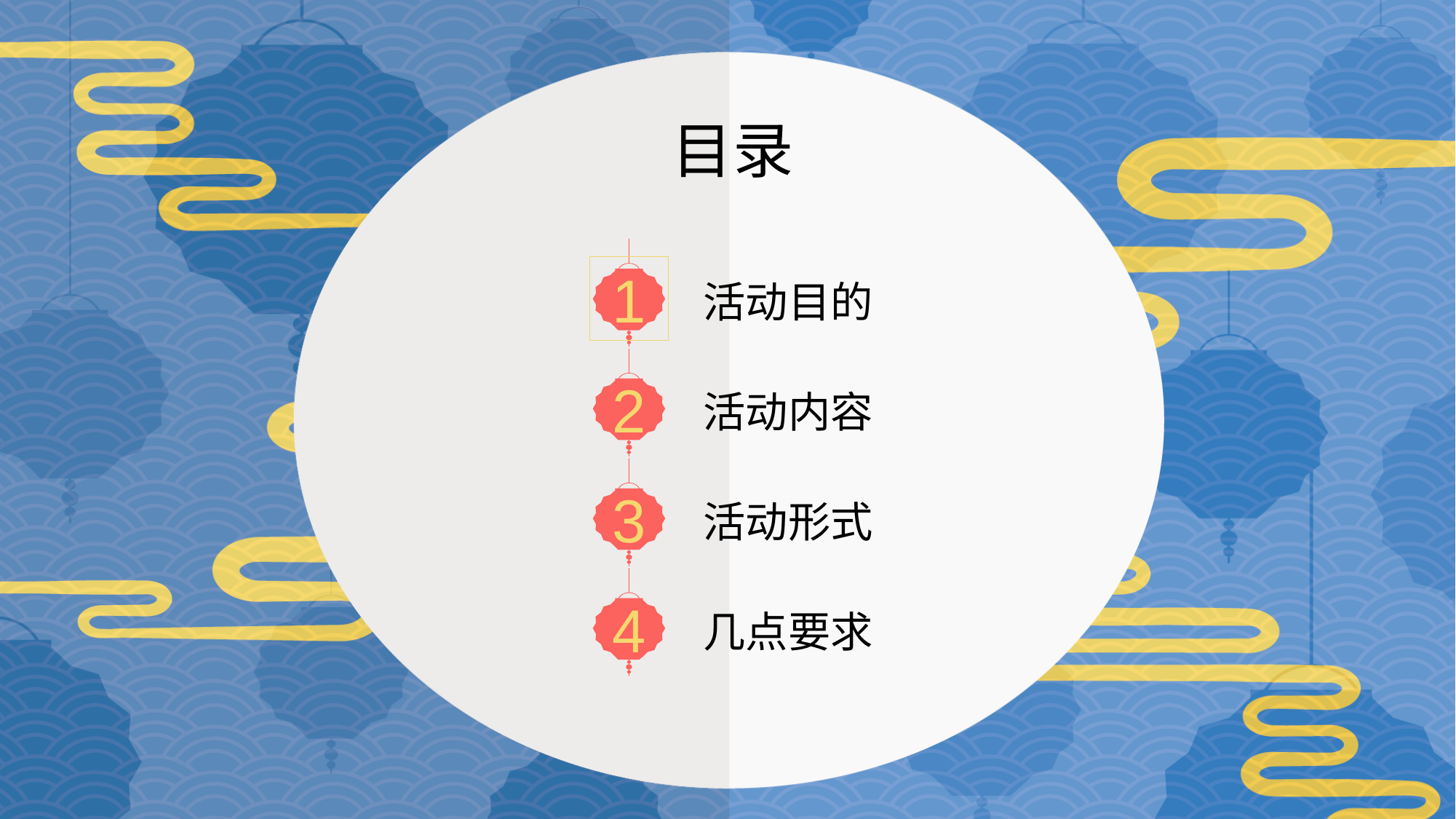

目录

1
活动目的

2
活动内容

3
活动形式

4
几点要求